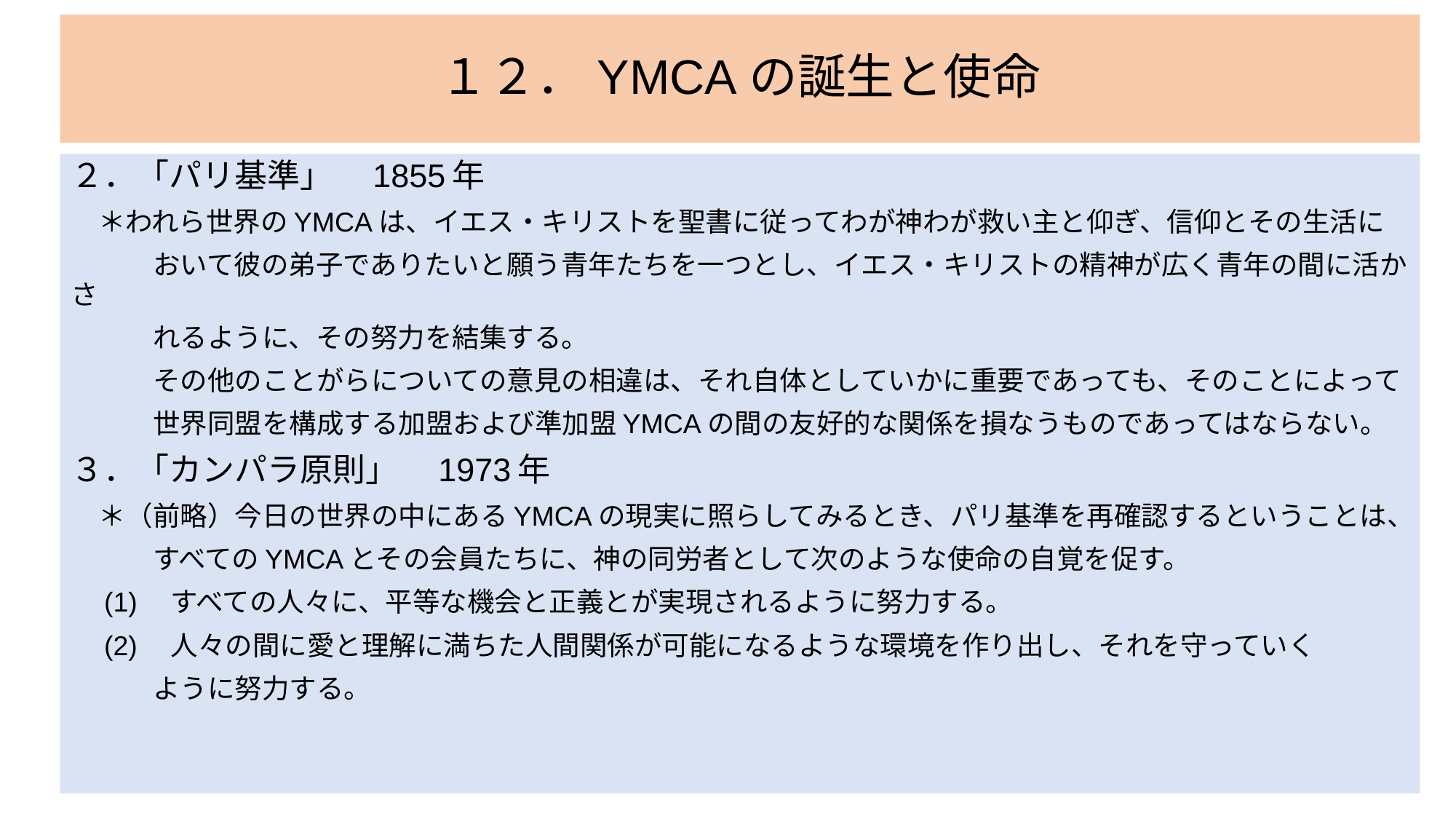

# １２．YMCAの誕生と使命
２．「パリ基準」　1855年
　＊われら世界のYMCAは、イエス・キリストを聖書に従ってわが神わが救い主と仰ぎ、信仰とその生活に
　　　おいて彼の弟子でありたいと願う青年たちを一つとし、イエス・キリストの精神が広く青年の間に活かさ
　　　れるように、その努力を結集する。
　　　その他のことがらについての意見の相違は、それ自体としていかに重要であっても、そのことによって
　　　世界同盟を構成する加盟および準加盟YMCAの間の友好的な関係を損なうものであってはならない。
３．「カンパラ原則」　1973年
　＊（前略）今日の世界の中にあるYMCAの現実に照らしてみるとき、パリ基準を再確認するということは、
　　　すべてのYMCAとその会員たちに、神の同労者として次のような使命の自覚を促す。
　(1)　すべての人々に、平等な機会と正義とが実現されるように努力する。
　(2)　人々の間に愛と理解に満ちた人間関係が可能になるような環境を作り出し、それを守っていく
　　　ように努力する。